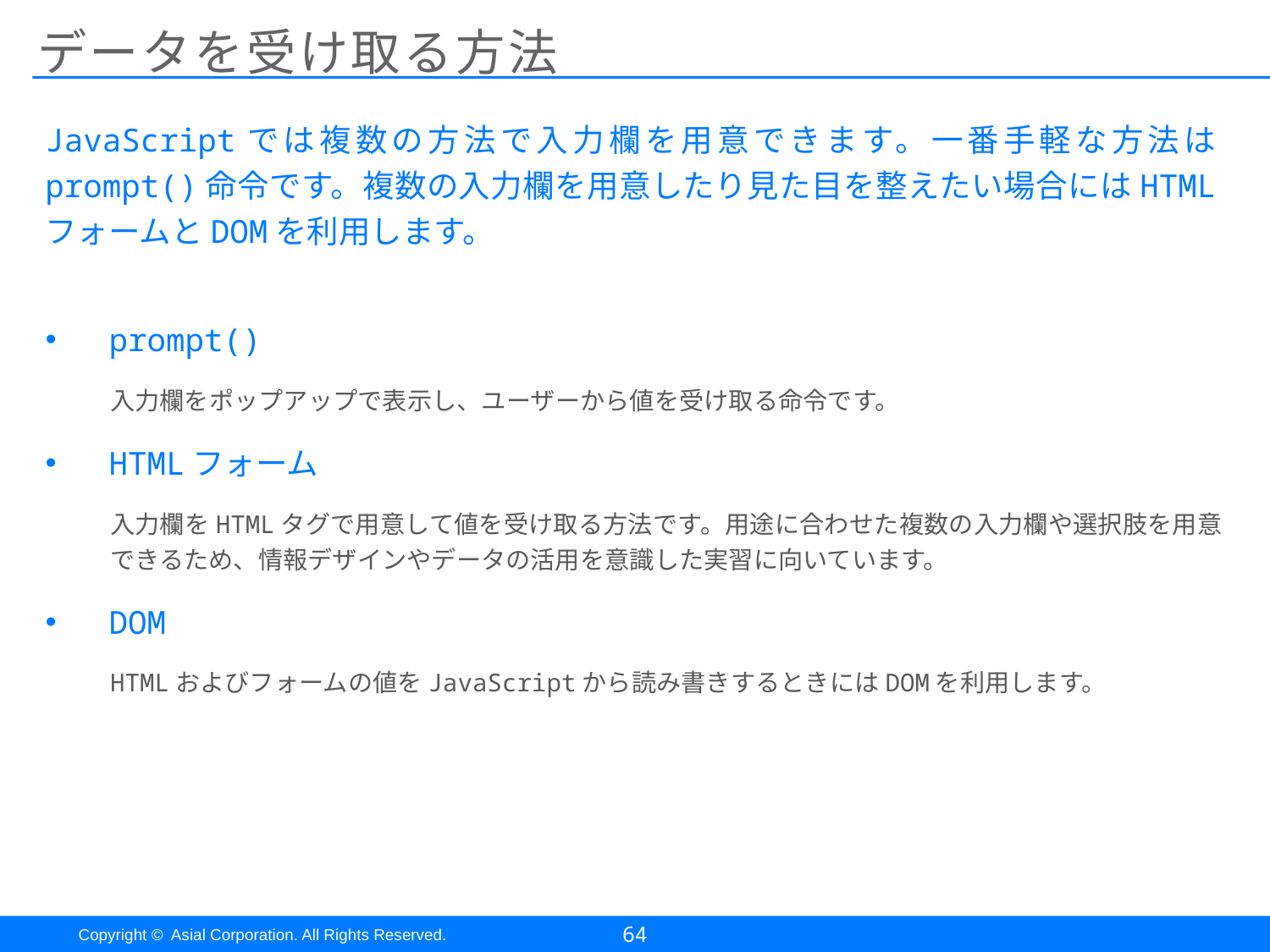

# データを受け取る方法
JavaScriptでは複数の方法で入力欄を用意できます。一番手軽な方法はprompt()命令です。複数の入力欄を用意したり見た目を整えたい場合にはHTMLフォームとDOMを利用します。
prompt()
入力欄をポップアップで表示し、ユーザーから値を受け取る命令です。
HTMLフォーム
入力欄をHTMLタグで用意して値を受け取る方法です。用途に合わせた複数の入力欄や選択肢を用意できるため、情報デザインやデータの活用を意識した実習に向いています。
DOM
HTMLおよびフォームの値をJavaScriptから読み書きするときにはDOMを利用します。
64